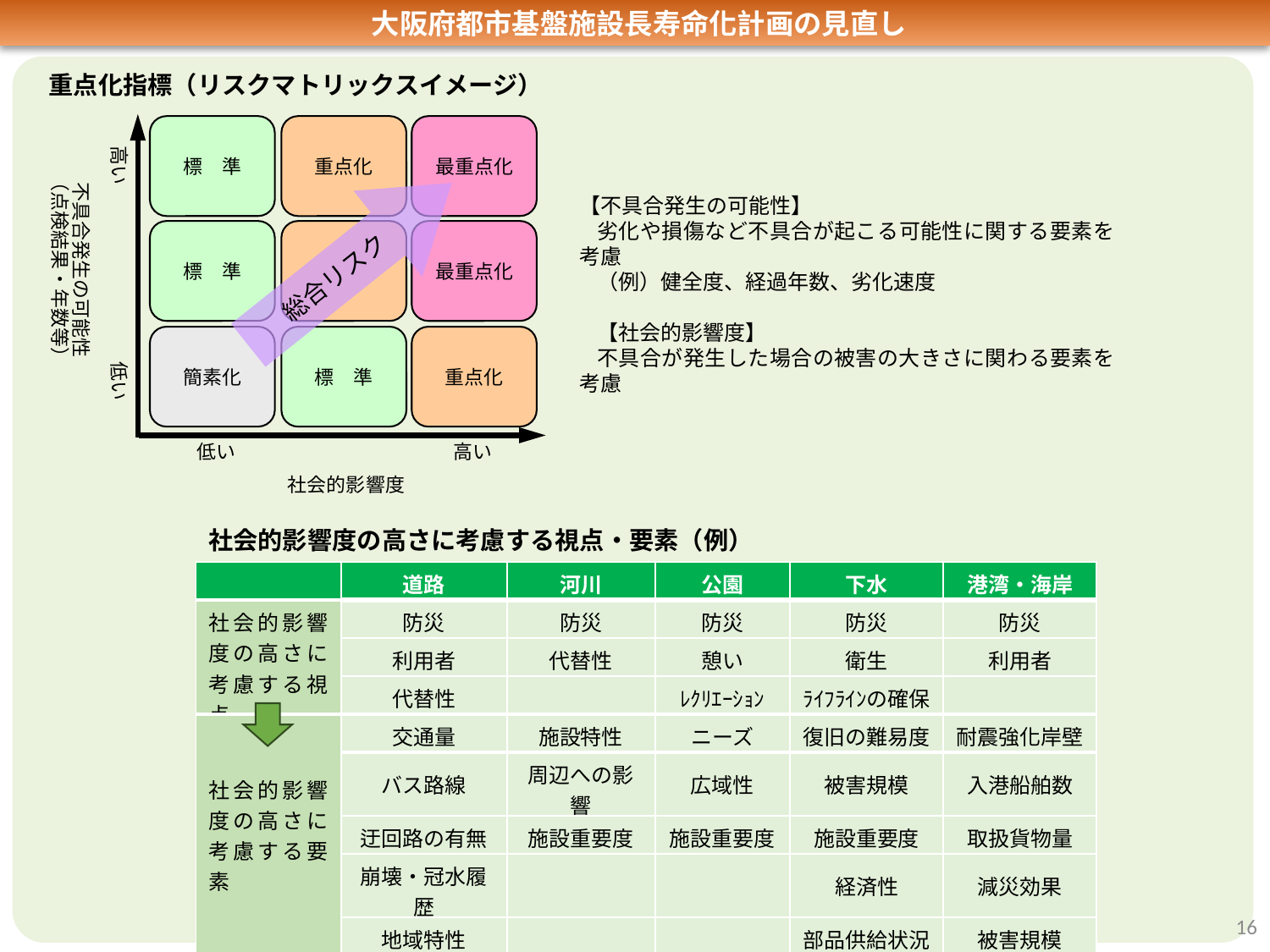

大阪府都市基盤施設長寿命化計画の見直し

重点化指標（リスクマトリックスイメージ）
標　準
重点化
最重点化
高い
不具合発生の可能性
（点検結果・年数等）
総合リスク
標　準

最重点化
簡素化
標　準
重点化
低い
低い
高い
社会的影響度
【不具合発生の可能性】
劣化や損傷など不具合が起こる可能性に関する要素を考慮
（例）健全度、経過年数、劣化速度

【社会的影響度】
不具合が発生した場合の被害の大きさに関わる要素を考慮
社会的影響度の高さに考慮する視点・要素（例）
|  | 道路 | 河川 | 公園 | 下水 | 港湾・海岸 |
| --- | --- | --- | --- | --- | --- |
| 社会的影響度の高さに考慮する視点 | 防災 | 防災 | 防災 | 防災 | 防災 |
|  | 利用者 | 代替性 | 憩い | 衛生 | 利用者 |
|  | 代替性 |  | ﾚｸﾘｴｰｼｮﾝ | ﾗｲﾌﾗｲﾝの確保 |  |
| 社会的影響度の高さに考慮する要素 | 交通量 | 施設特性 | ニーズ | 復旧の難易度 | 耐震強化岸壁 |
|  | バス路線 | 周辺への影響 | 広域性 | 被害規模 | 入港船舶数 |
|  | 迂回路の有無 | 施設重要度 | 施設重要度 | 施設重要度 | 取扱貨物量 |
|  | 崩壊・冠水履歴 |  |  | 経済性 | 減災効果 |
|  | 地域特性 |  |  | 部品供給状況 | 被害規模 |

16